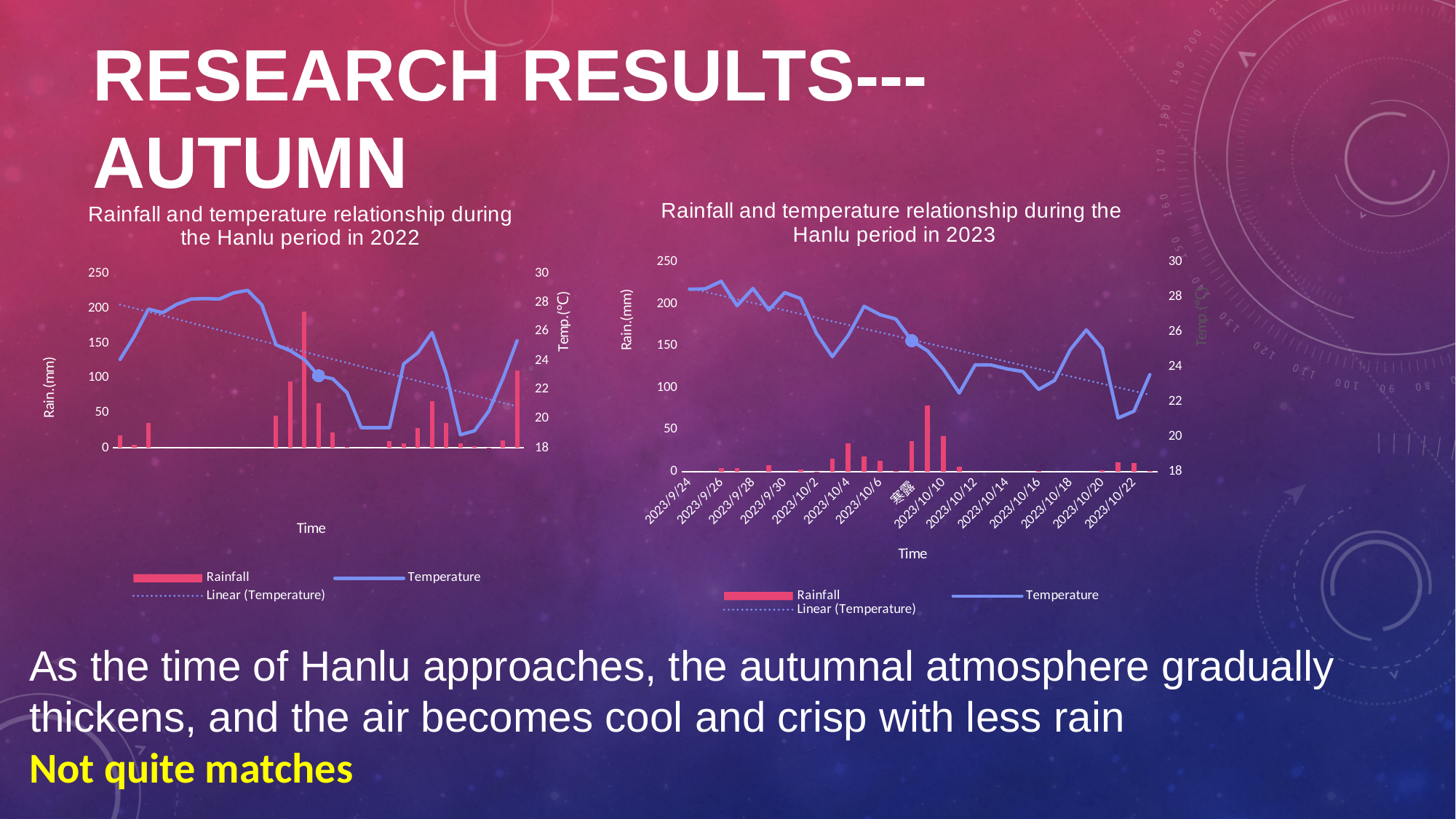

# Research results---Autumn

### Chart: Rainfall and temperature relationship during the
Hanlu period in 2023

| Category | Rainfall | Temperature |
|---|---|---|
| 2023/9/24 | 0.0 | 28.43 |
| 2023/9/25 | 0.0 | 28.46 |
| 2023/9/26 | 4.2 | 28.89 |
| 2023/9/27 | 4.0 | 27.49 |
| 2023/9/28 | 0.0 | 28.48 |
| 2023/9/29 | 8.0 | 27.25 |
| 2023/9/30 | 0.0 | 28.24 |
| 2023/10/1 | 2.6 | 27.9 |
| 2023/10/2 | 0.2 | 25.91 |
| 2023/10/3 | 15.6 | 24.58 |
| 2023/10/4 | 33.8 | 25.79 |
| 2023/10/5 | 18.0 | 27.46 |
| 2023/10/6 | 13.2 | 26.98 |
| 2023/10/7 | 0.4 | 26.73 |
| 寒露 | 36.6 | 25.49 |
| 2023/10/9 | 79.2 | 24.91 |
| 2023/10/10 | 42.4 | 23.86 |
| 2023/10/11 | 5.6 | 22.5 |
| 2023/10/12 | 0.0 | 24.11 |
| 2023/10/13 | 0.0 | 24.1 |
| 2023/10/14 | 0.0 | 23.88 |
| 2023/10/15 | 0.0 | 23.73 |
| 2023/10/16 | 0.4 | 22.7 |
| 2023/10/17 | 0.0 | 23.22 |
| 2023/10/18 | 0.0 | 24.99 |
| 2023/10/19 | 0.0 | 26.11 |
| 2023/10/20 | 1.8 | 25.04 |
| 2023/10/21 | 11.2 | 21.07 |
| 2023/10/22 | 10.6 | 21.46 |
| 2023/10/23 | 0.8 | 23.55 |

### Chart: Rainfall and temperature relationship during the Hanlu period in 2022

| Category | Rainfall | Temperature |
|---|---|---|
| 2022/9/24 | 17.6 | 24.08 |
| 2022/9/25 | 4.4 | 25.65 |
| 2022/9/26 | 35.6 | 27.54 |
| 2022/9/27 | 0.0 | 27.29 |
| 2022/9/28 | 0.0 | 27.87 |
| 2022/9/29 | 0.0 | 28.23 |
| 2022/9/30 | 0.0 | 28.26 |
| 2022/10/1 | 0.0 | 28.23 |
| 2022/10/2 | 0.0 | 28.65 |
| 2022/10/3 | 0.0 | 28.83 |
| 2022/10/4 | 0.0 | 27.83 |
| 2022/10/5 | 45.8 | 25.08 |
| 2022/10/6 | 94.6 | 24.68 |
| 2022/10/7 | 195.4 | 24.07 |
| 寒露 | 63.6 | 22.96 |
| 2022/10/9 | 22.0 | 22.75 |
| 2022/10/10 | 1.0 | 21.8 |
| 2022/10/11 | 0.0 | 19.39 |
| 2022/10/12 | 0.0 | 19.39 |
| 2022/10/13 | 9.2 | 19.38 |
| 2022/10/14 | 6.8 | 23.77 |
| 2022/10/15 | 28.8 | 24.54 |
| 2022/10/16 | 66.8 | 25.93 |
| 2022/10/17 | 36.0 | 23.11 |
| 2022/10/18 | 6.2 | 18.9 |
| 2022/10/19 | 2.2 | 19.17 |
| 2022/10/20 | 0.2 | 20.52 |
| 2022/10/21 | 10.4 | 22.77 |
| 2022/10/22 | 110.4 | 25.37 |
As the time of Hanlu approaches, the autumnal atmosphere gradually thickens, and the air becomes cool and crisp with less rain
Not quite matches